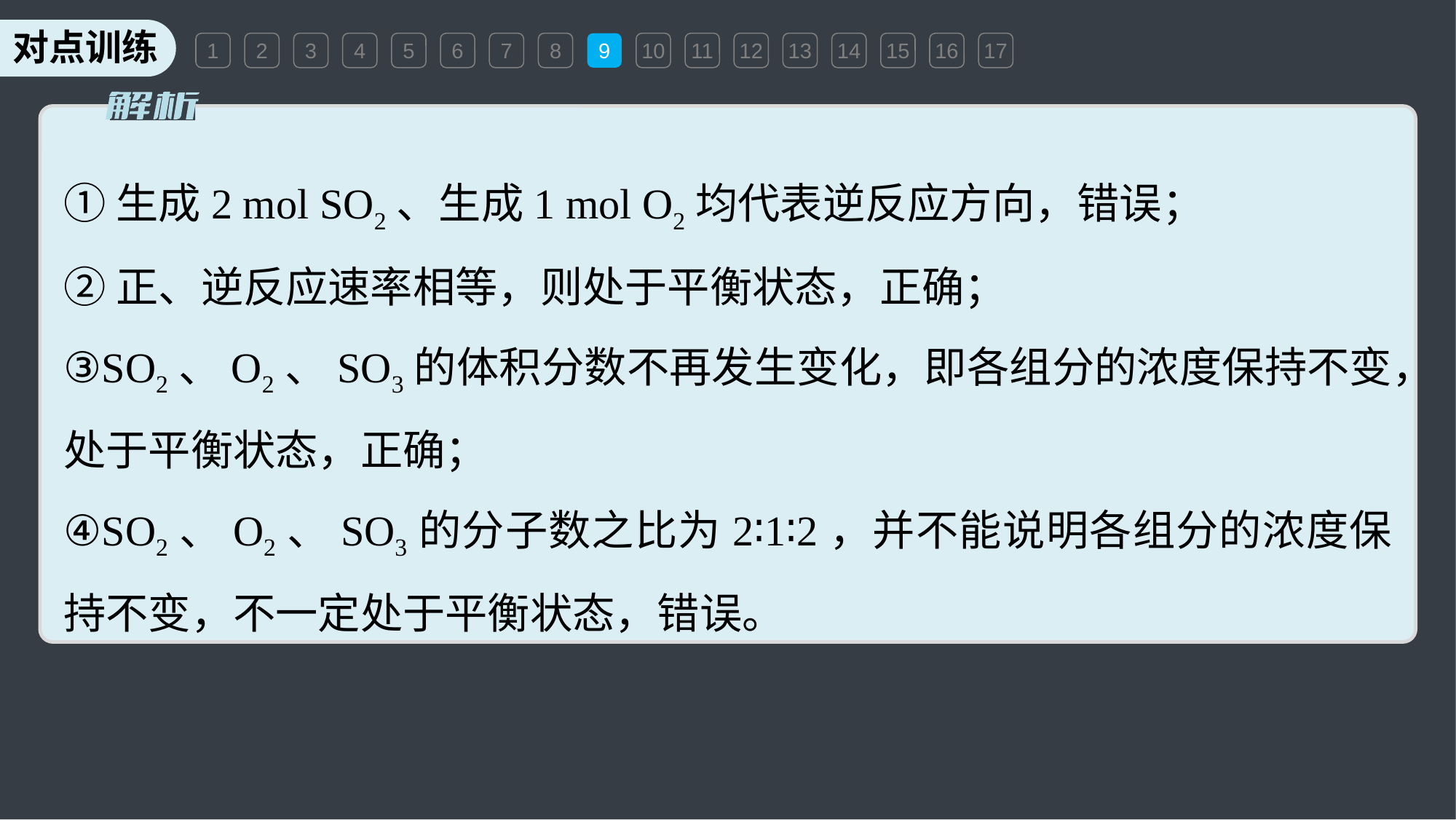

1
2
3
4
5
6
7
8
9
10
11
12
13
14
15
16
17

①生成2 mol SO2、生成1 mol O2均代表逆反应方向，错误；
②正、逆反应速率相等，则处于平衡状态，正确；
③SO2、O2、SO3的体积分数不再发生变化，即各组分的浓度保持不变，处于平衡状态，正确；
④SO2、O2、SO3的分子数之比为2∶1∶2，并不能说明各组分的浓度保持不变，不一定处于平衡状态，错误。